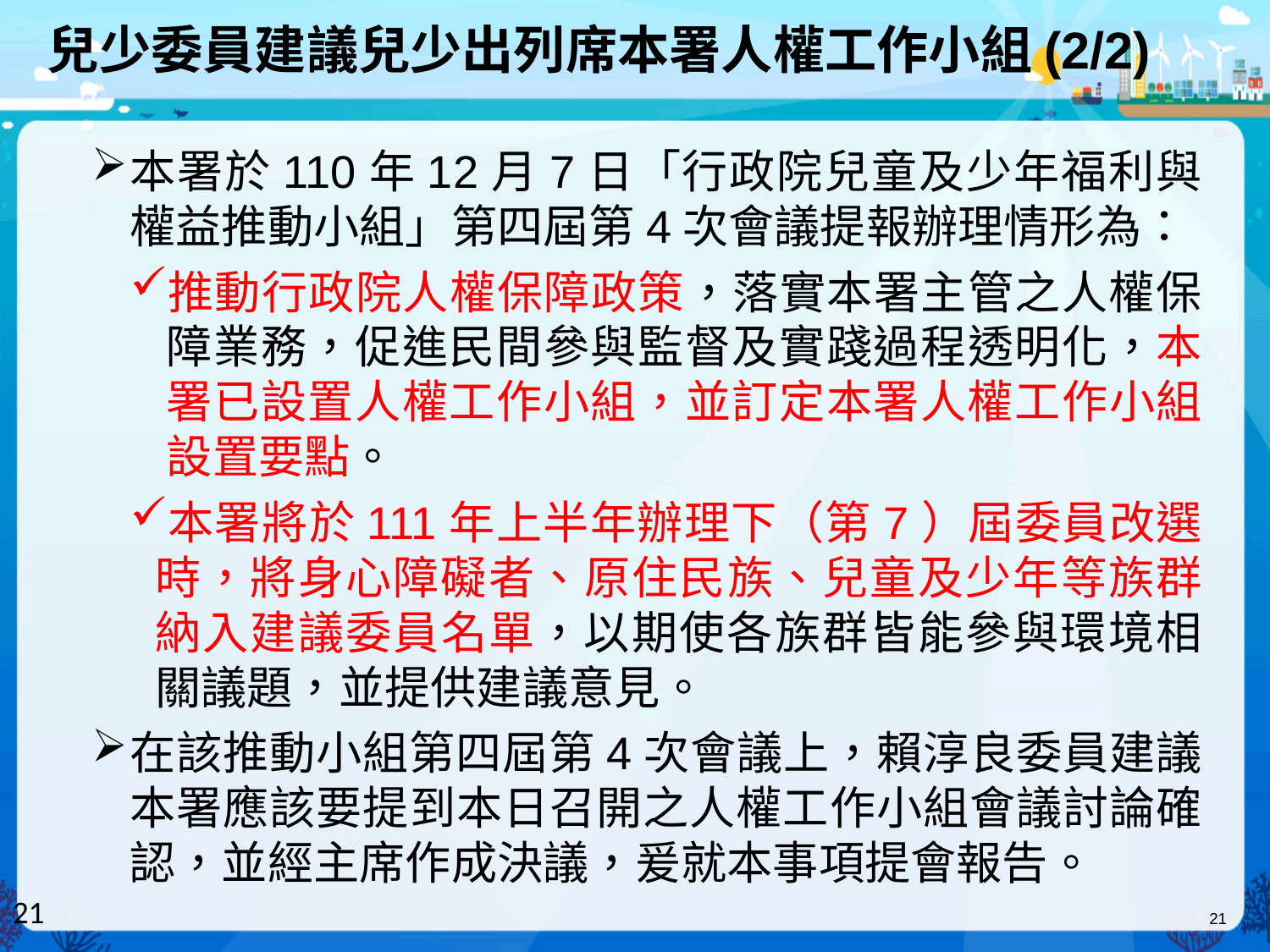

兒少委員建議兒少出列席本署人權工作小組(2/2)
本署於110年12月7日「行政院兒童及少年福利與權益推動小組」第四屆第4次會議提報辦理情形為：
推動行政院人權保障政策，落實本署主管之人權保障業務，促進民間參與監督及實踐過程透明化，本署已設置人權工作小組，並訂定本署人權工作小組設置要點。
本署將於111年上半年辦理下（第7）屆委員改選時，將身心障礙者、原住民族、兒童及少年等族群納入建議委員名單，以期使各族群皆能參與環境相關議題，並提供建議意見。
在該推動小組第四屆第4次會議上，賴淳良委員建議本署應該要提到本日召開之人權工作小組會議討論確認，並經主席作成決議，爰就本事項提會報告。
21